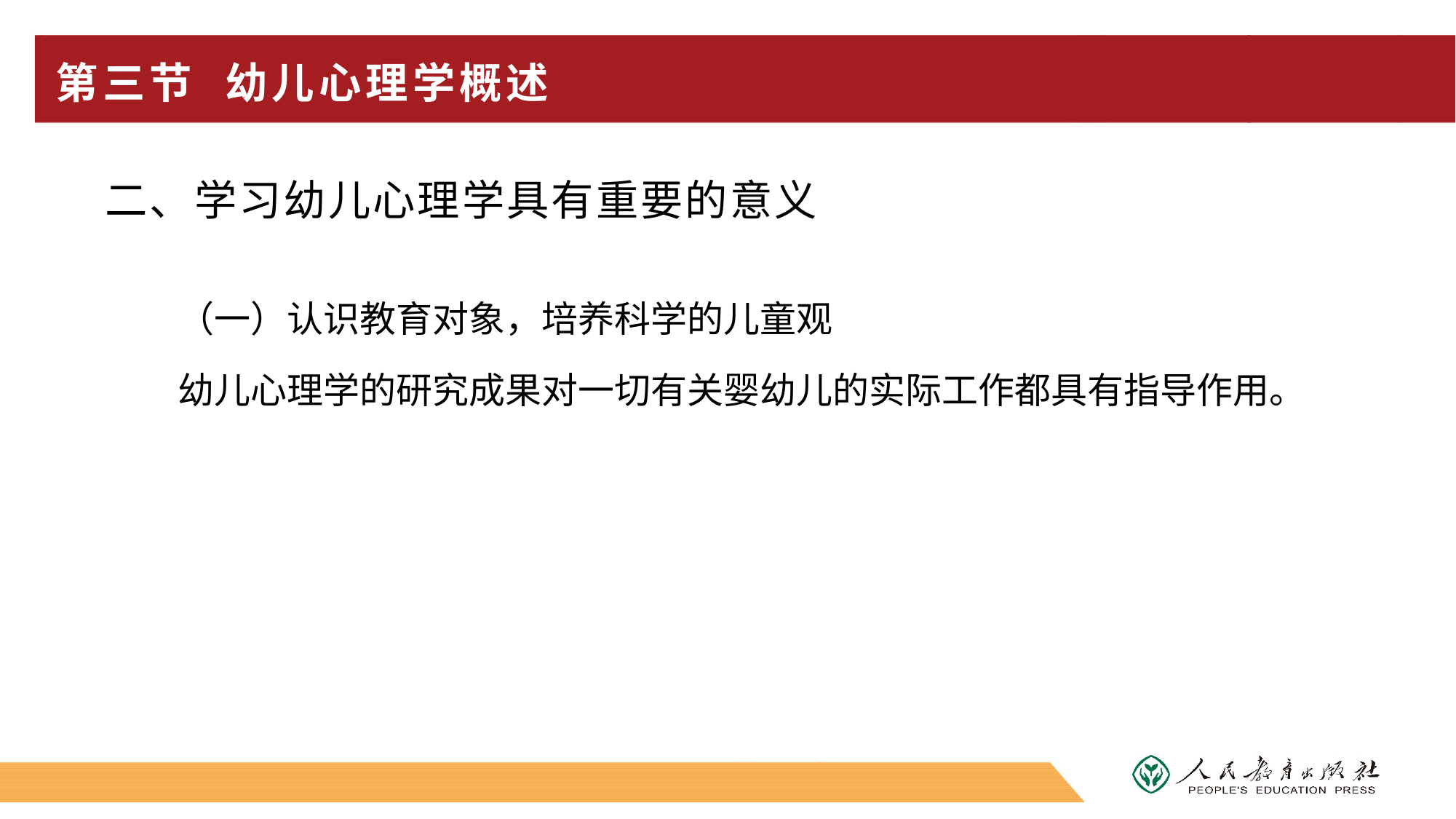

# 第三节  幼儿心理学概述
二、学习幼儿心理学具有重要的意义
（一）认识教育对象，培养科学的儿童观
幼儿心理学的研究成果对一切有关婴幼儿的实际工作都具有指导作用。